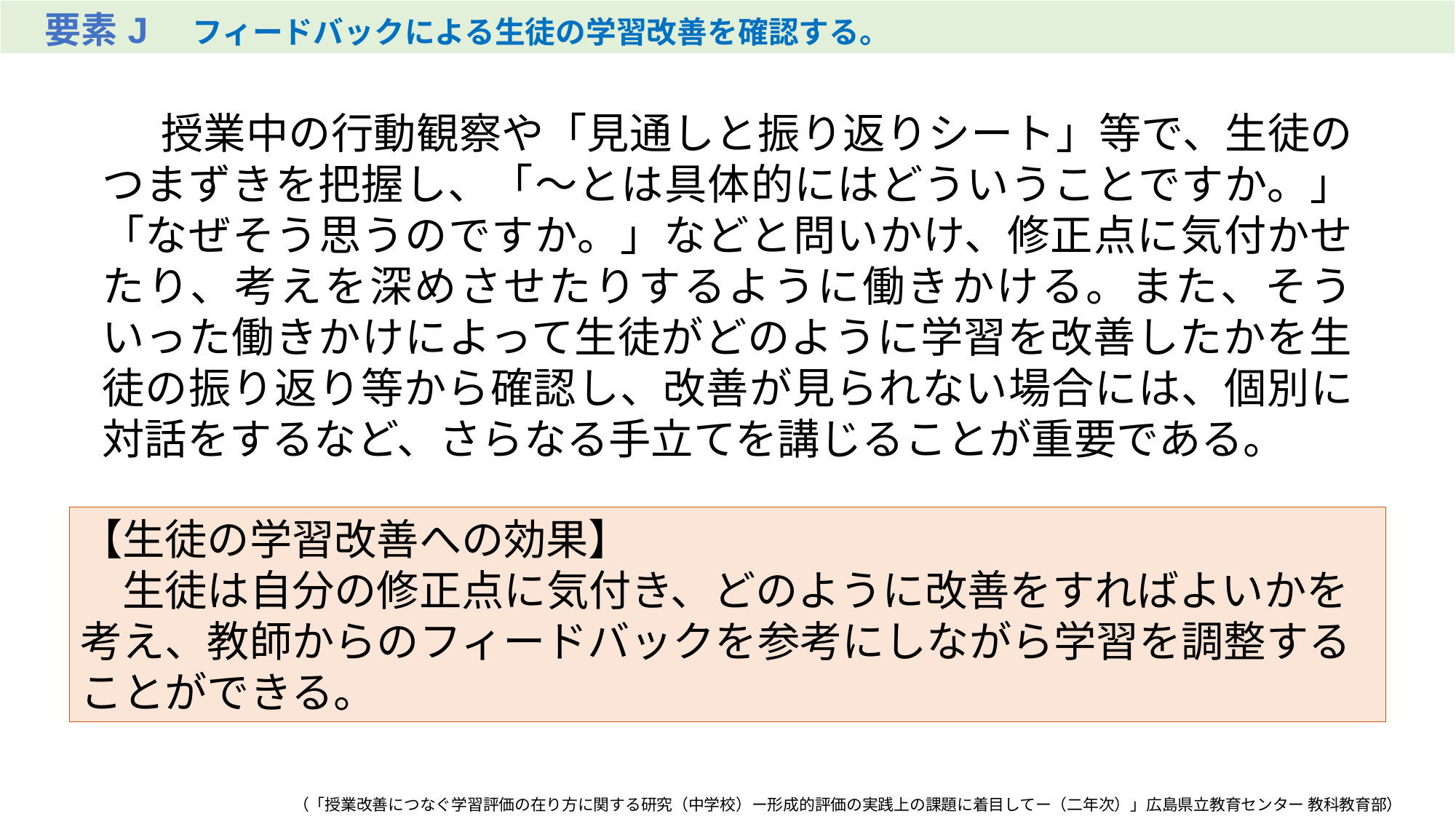

| 要素J　フィードバックによる生徒の学習改善を確認する。 |
| --- |
　授業中の行動観察や「見通しと振り返りシート」等で、生徒のつまずきを把握し、「～とは具体的にはどういうことですか。」「なぜそう思うのですか。」などと問いかけ、修正点に気付かせたり、考えを深めさせたりするように働きかける。また、そういった働きかけによって生徒がどのように学習を改善したかを生徒の振り返り等から確認し、改善が見られない場合には、個別に対話をするなど、さらなる手立てを講じることが重要である。
【生徒の学習改善への効果】
　生徒は自分の修正点に気付き、どのように改善をすればよいかを考え、教師からのフィードバックを参考にしながら学習を調整することができる。
（「授業改善につなぐ学習評価の在り方に関する研究（中学校）ー形成的評価の実践上の課題に着目してー（二年次）」広島県立教育センター 教科教育部）